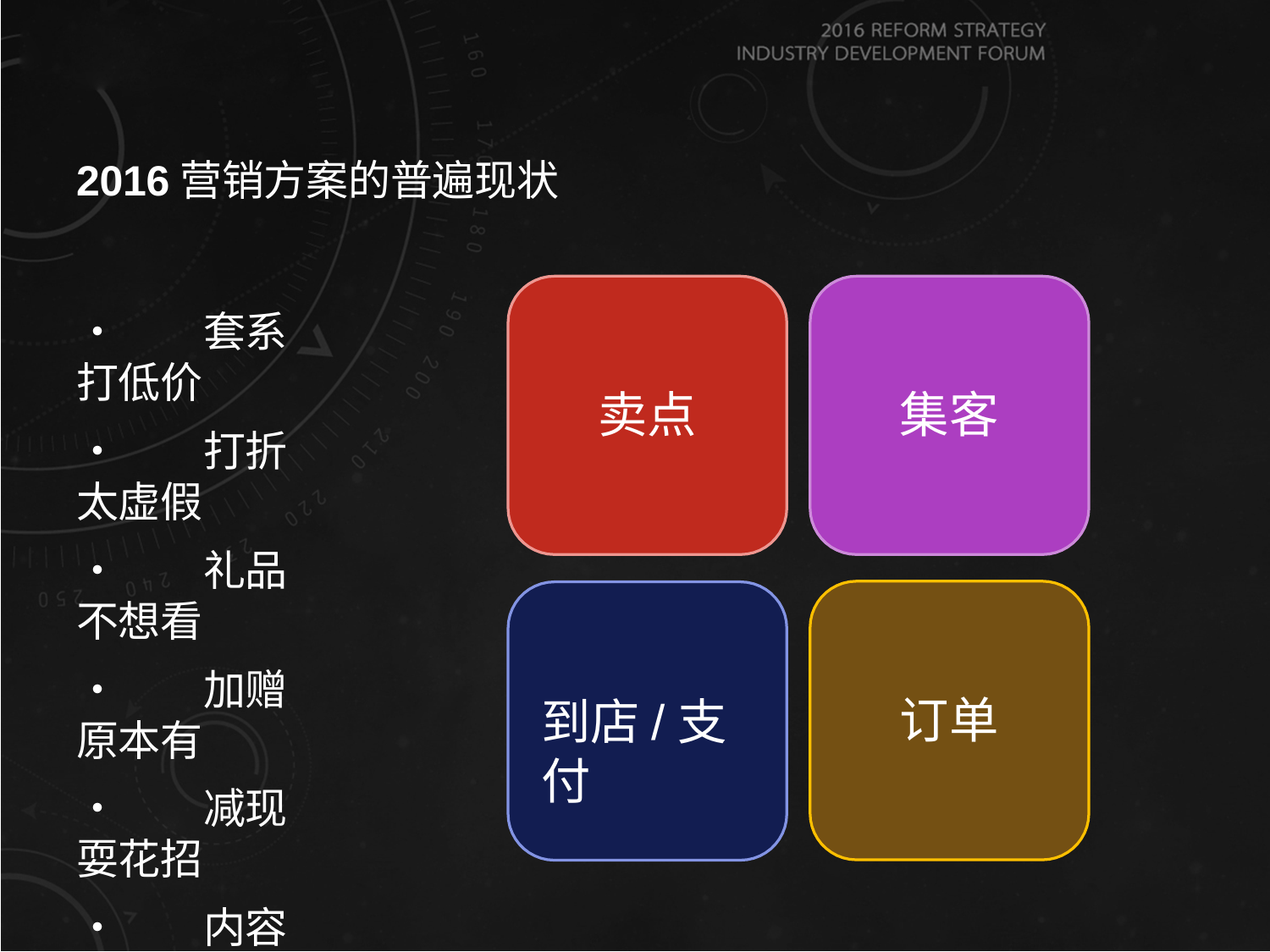

2016营销方案的普遍现状

•	套系打低价
•	打折太虚假
•	礼品不想看
•	加赠原本有
•	减现耍花招
•	内容无卖点
•	客照换的慢
卖点
集客

订单
到店/支付